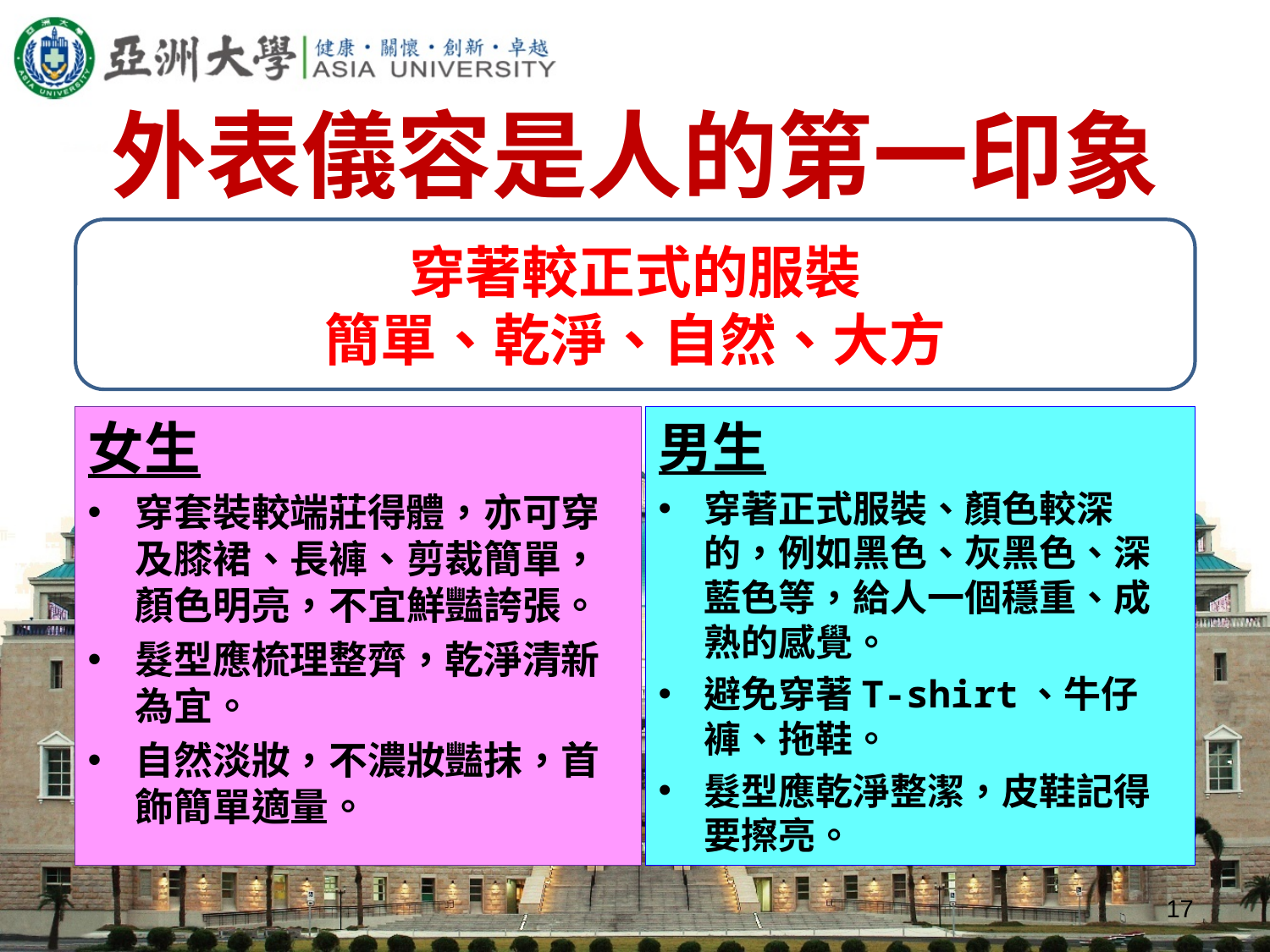

# 外表儀容是人的第一印象
穿著較正式的服裝
簡單、乾淨、自然、大方
女生
穿套裝較端莊得體，亦可穿及膝裙、長褲、剪裁簡單，顏色明亮，不宜鮮豔誇張。
髮型應梳理整齊，乾淨清新為宜。
自然淡妝，不濃妝豔抹，首飾簡單適量。
男生
穿著正式服裝、顏色較深的，例如黑色、灰黑色、深藍色等，給人一個穩重、成熟的感覺。
避免穿著T-shirt、牛仔褲、拖鞋。
髮型應乾淨整潔，皮鞋記得要擦亮。

17